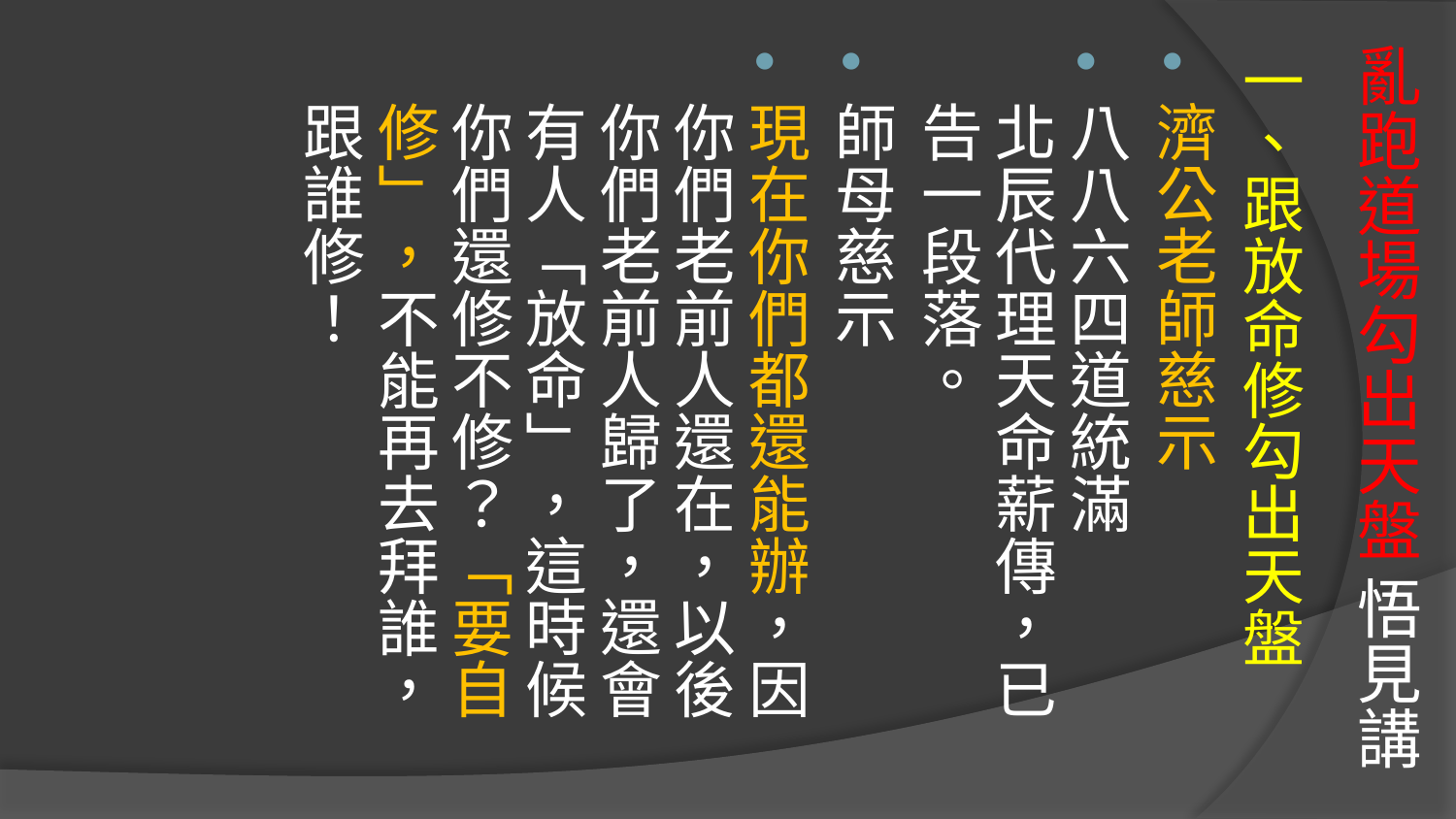

# 亂跑道場勾出天盤 悟見講
一、跟放命修勾出天盤
濟公老師慈示
八八六四道統滿
北辰代理天命薪傳，已告一段落。
師母慈示
現在你們都還能辦，因你們老前人還在，以後你們老前人歸了，還會有人「放命」，這時候你們還修不修？「要自修」，不能再去拜誰，跟誰修！